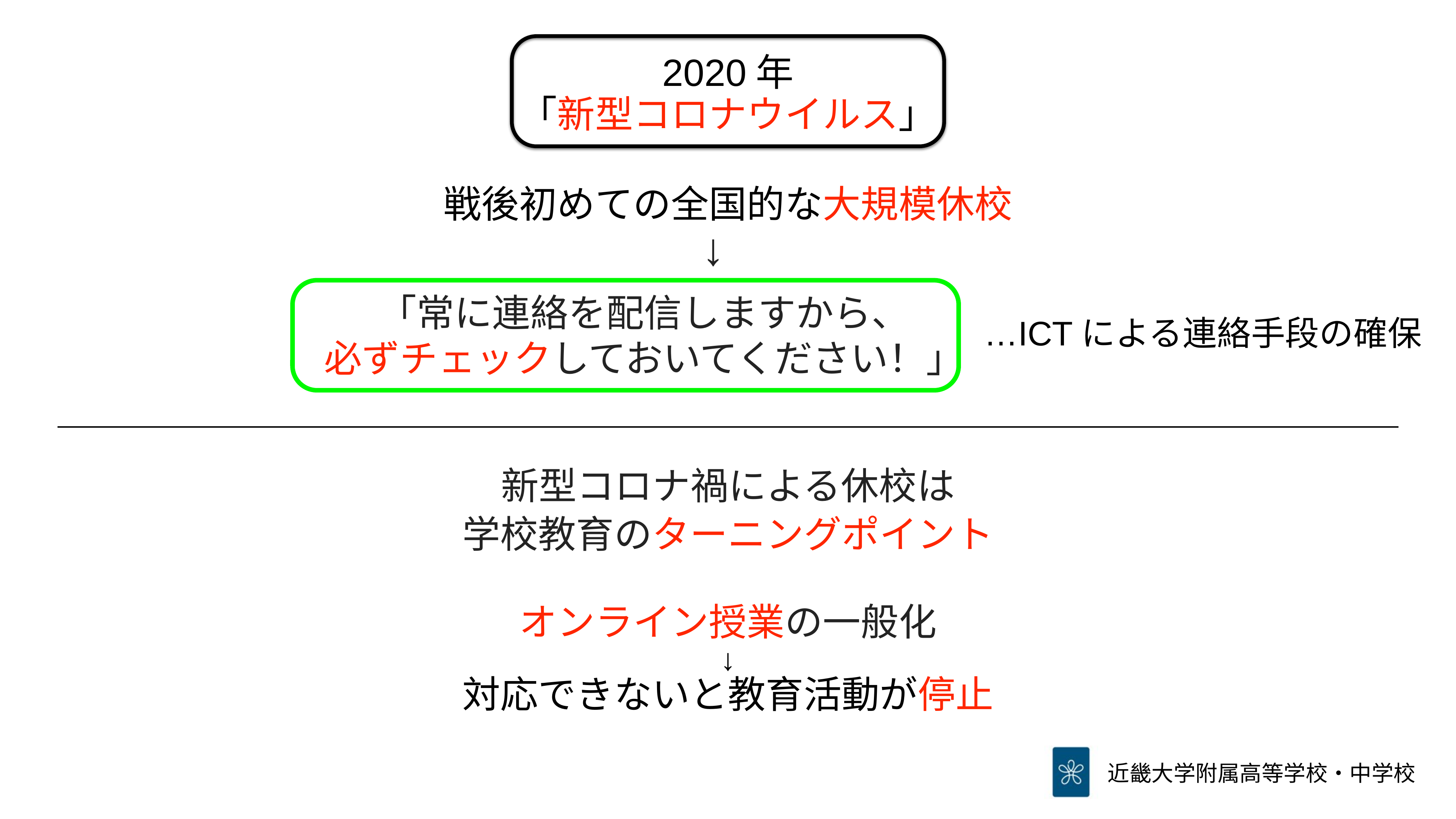

2020年

「新型コロナウイルス」
戦後初めての全国的な大規模休校
           ↓

「常に連絡を配信しますから、
必ずチェックしておいてください！」

…ICTによる連絡手段の確保

新型コロナ禍による休校は

学校教育のターニングポイント
オンライン授業の一般化

↓

対応できないと教育活動が停止